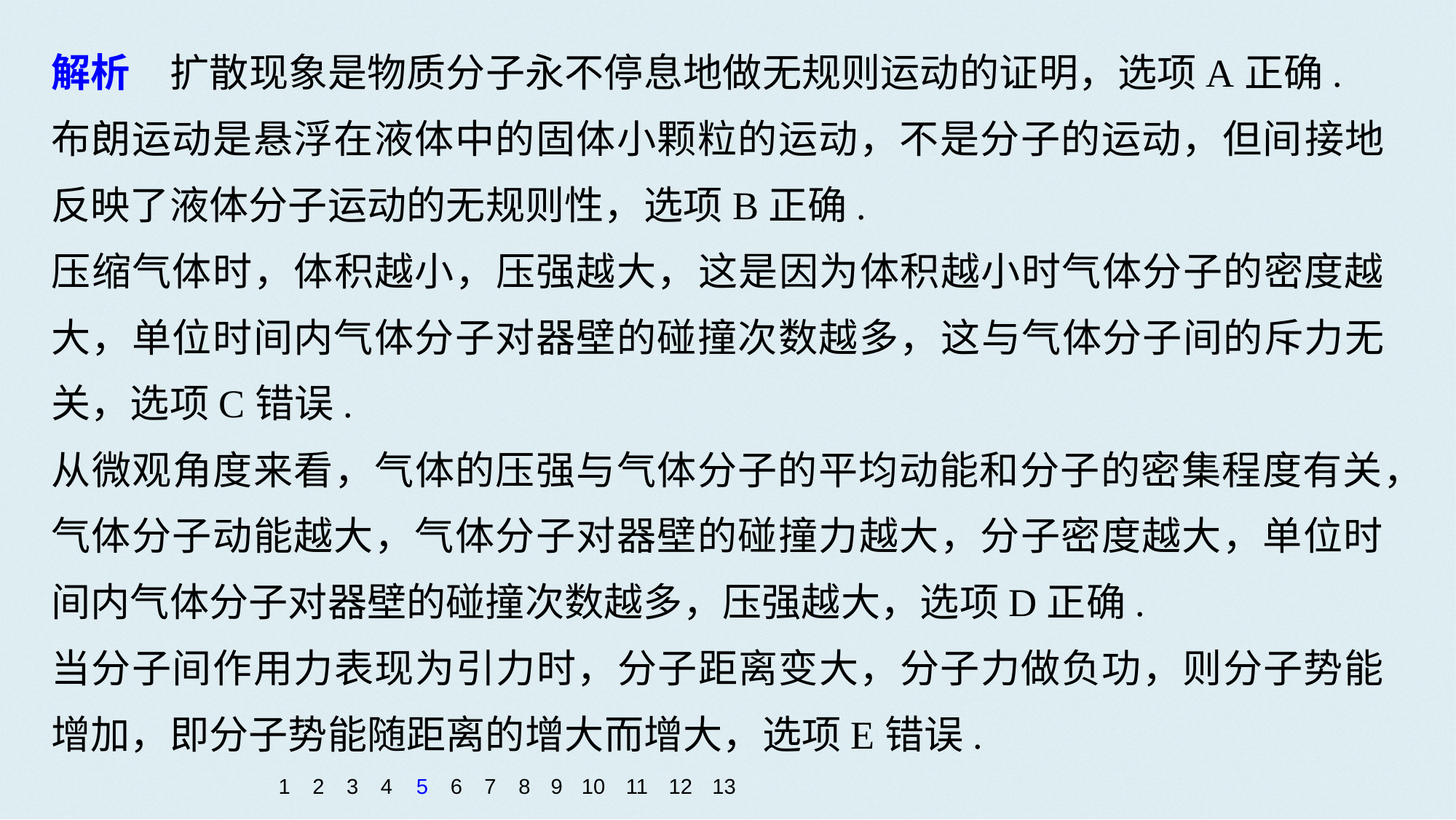

解析　扩散现象是物质分子永不停息地做无规则运动的证明，选项A正确.
布朗运动是悬浮在液体中的固体小颗粒的运动，不是分子的运动，但间接地反映了液体分子运动的无规则性，选项B正确.
压缩气体时，体积越小，压强越大，这是因为体积越小时气体分子的密度越大，单位时间内气体分子对器壁的碰撞次数越多，这与气体分子间的斥力无关，选项C错误.
从微观角度来看，气体的压强与气体分子的平均动能和分子的密集程度有关，气体分子动能越大，气体分子对器壁的碰撞力越大，分子密度越大，单位时间内气体分子对器壁的碰撞次数越多，压强越大，选项D正确.
当分子间作用力表现为引力时，分子距离变大，分子力做负功，则分子势能增加，即分子势能随距离的增大而增大，选项E错误.
1
2
3
4
5
6
7
8
9
10
11
12
13